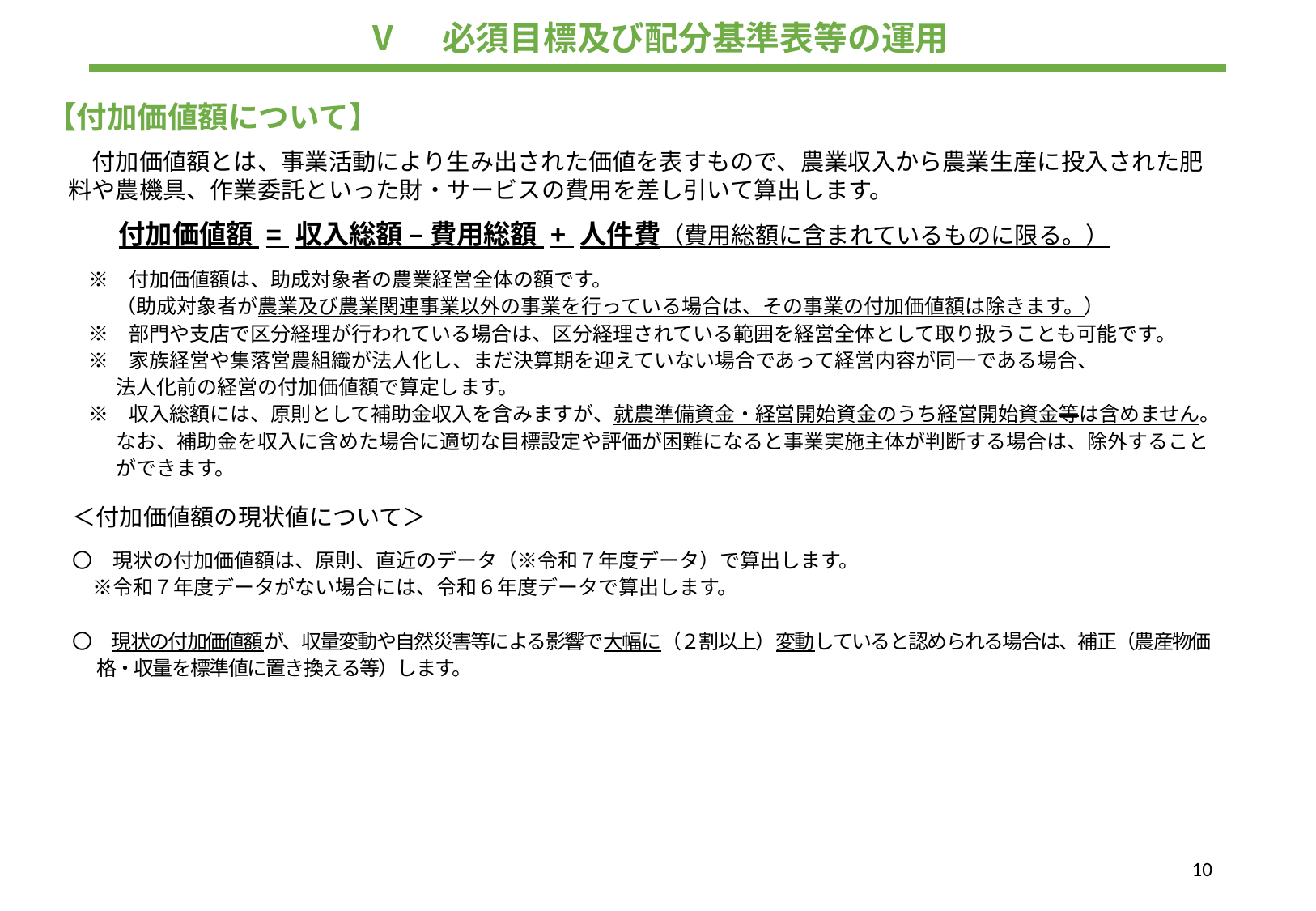

Ⅴ　必須目標及び配分基準表等の運用
【付加価値額について】
　付加価値額とは、事業活動により生み出された価値を表すもので、農業収入から農業生産に投入された肥料や農機具、作業委託といった財・サービスの費用を差し引いて算出します。

　　付加価値額 = 収入総額 – 費用総額 + 人件費（費用総額に含まれているものに限る。）

　※　付加価値額は、助成対象者の農業経営全体の額です。
（助成対象者が農業及び農業関連事業以外の事業を行っている場合は、その事業の付加価値額は除きます。）
　※　部門や支店で区分経理が行われている場合は、区分経理されている範囲を経営全体として取り扱うことも可能です。
　※　家族経営や集落営農組織が法人化し、まだ決算期を迎えていない場合であって経営内容が同一である場合、
法人化前の経営の付加価値額で算定します。
　※　収入総額には、原則として補助金収入を含みますが、就農準備資金・経営開始資金のうち経営開始資金等は含めません。
なお、補助金を収入に含めた場合に適切な目標設定や評価が困難になると事業実施主体が判断する場合は、除外することができます。

＜付加価値額の現状値について＞

〇　現状の付加価値額は、原則、直近のデータ（※令和７年度データ）で算出します。
　※令和７年度データがない場合には、令和６年度データで算出します。

〇　現状の付加価値額が、収量変動や自然災害等による影響で大幅に（２割以上）変動していると認められる場合は、補正（農産物価格・収量を標準値に置き換える等）します。
10